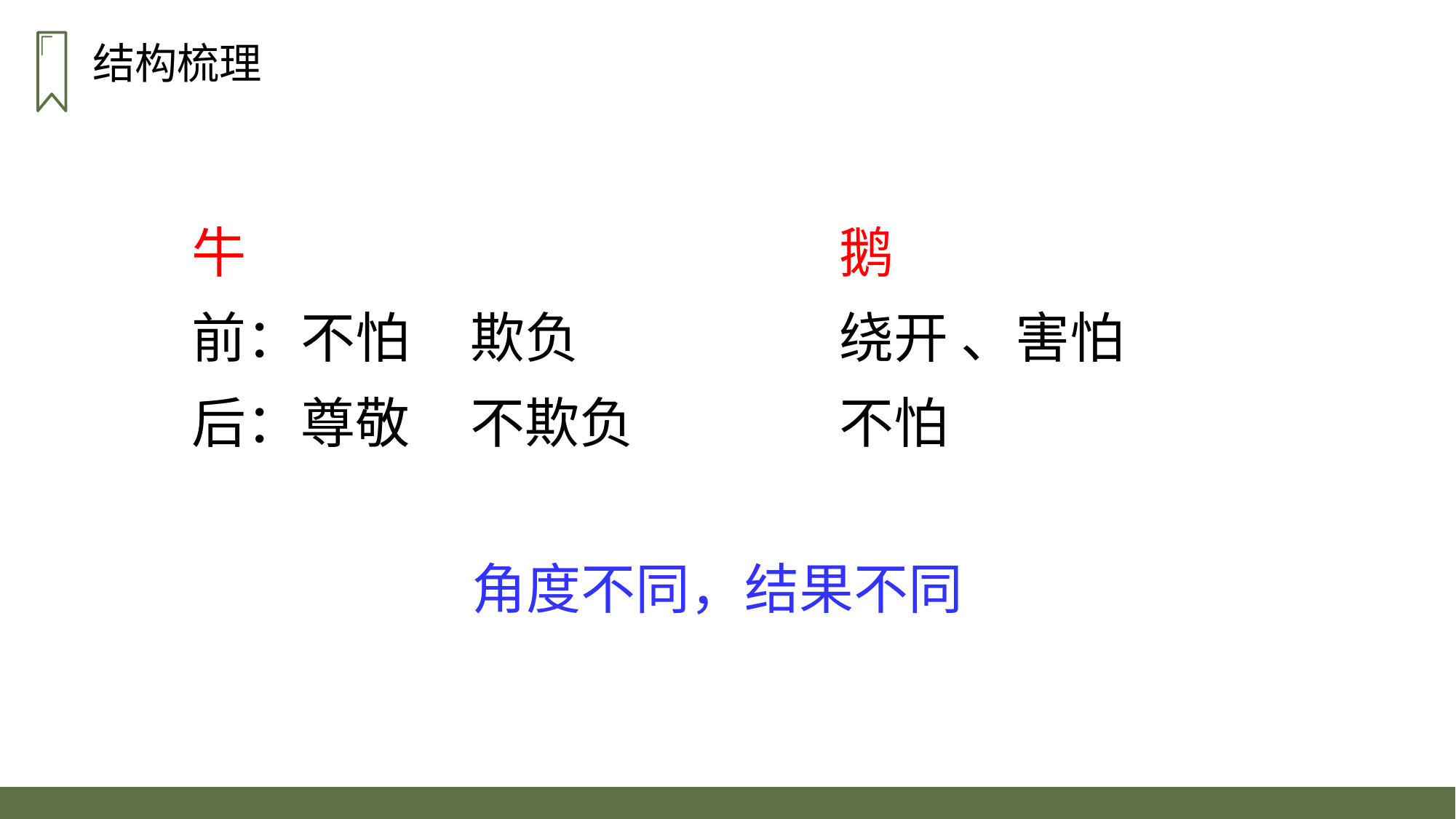

结构梳理
牛
前：不怕     欺负
后：尊敬     不欺负
鹅
绕开 、害怕
不怕
角度不同，结果不同